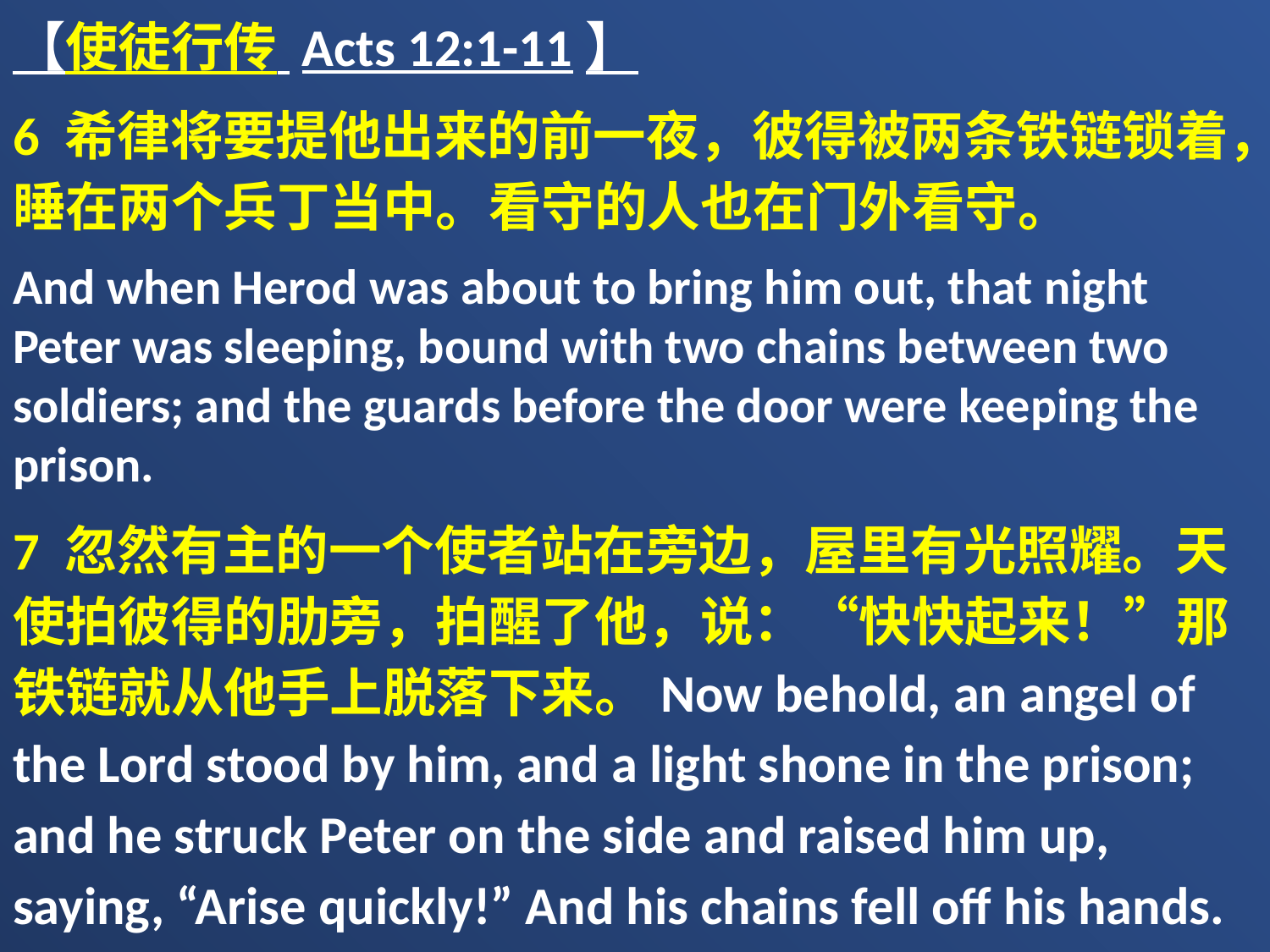

【使徒行传 Acts 12:1-11】
6 希律将要提他出来的前一夜，彼得被两条铁链锁着，睡在两个兵丁当中。看守的人也在门外看守。
And when Herod was about to bring him out, that night Peter was sleeping, bound with two chains between two soldiers; and the guards before the door were keeping the prison.
7 忽然有主的一个使者站在旁边，屋里有光照耀。天使拍彼得的肋旁，拍醒了他，说：“快快起来！”那铁链就从他手上脱落下来。Now behold, an angel of the Lord stood by him, and a light shone in the prison; and he struck Peter on the side and raised him up, saying, “Arise quickly!” And his chains fell off his hands.